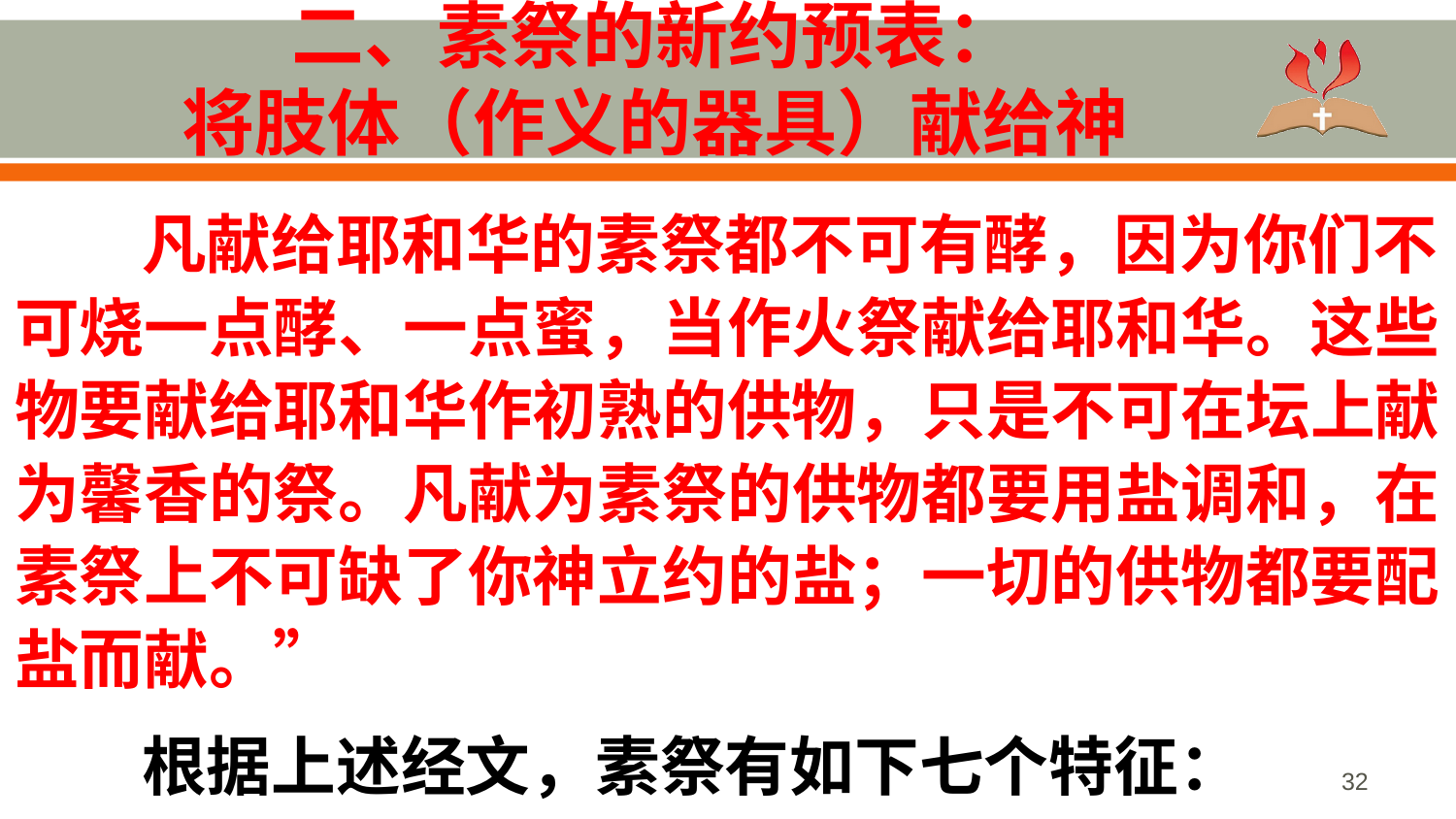

# 二、素祭的新约预表： 将肢体（作义的器具）献给神
凡献给耶和华的素祭都不可有酵，因为你们不可烧一点酵、一点蜜，当作火祭献给耶和华。这些物要献给耶和华作初熟的供物，只是不可在坛上献为馨香的祭。凡献为素祭的供物都要用盐调和，在素祭上不可缺了你神立约的盐；一切的供物都要配盐而献。”
根据上述经文，素祭有如下七个特征：

32